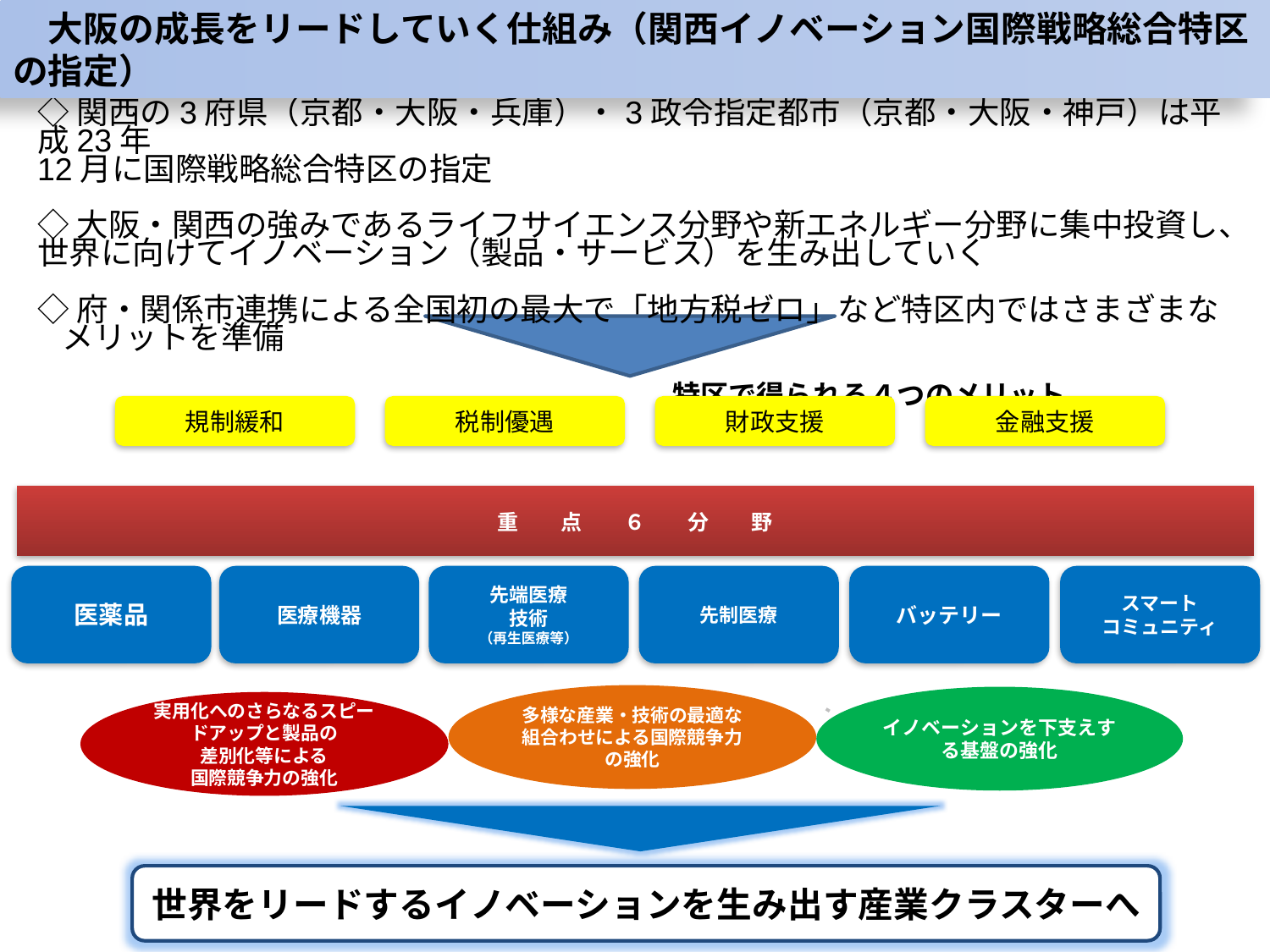

大阪の成長をリードしていく仕組み（関西イノベーション国際戦略総合特区の指定）
◇関西の3府県（京都・大阪・兵庫）・3政令指定都市（京都・大阪・神戸）は平成23年
12月に国際戦略総合特区の指定

◇大阪・関西の強みであるライフサイエンス分野や新エネルギー分野に集中投資し、世界に向けてイノベーション（製品・サービス）を生み出していく

◇府・関係市連携による全国初の最大で「地方税ゼロ」など特区内ではさまざまなメリットを準備

　　　　　　　　　　　　　　　　　　　　特区で得られる４つのメリット

規制緩和
税制優遇
財政支援
金融支援

重　　点　　６　　分　　野

医薬品
医療機器
先端医療
技術
（再生医療等）
先制医療
バッテリー
スマート
コミュニティ
多様な産業・技術の最適な組合わせによる国際競争力の強化
イノベーションを下支えする基盤の強化
実用化へのさらなるスピードアップと製品の
差別化等による
国際競争力の強化

世界をリードするイノベーションを生み出す産業クラスターへ